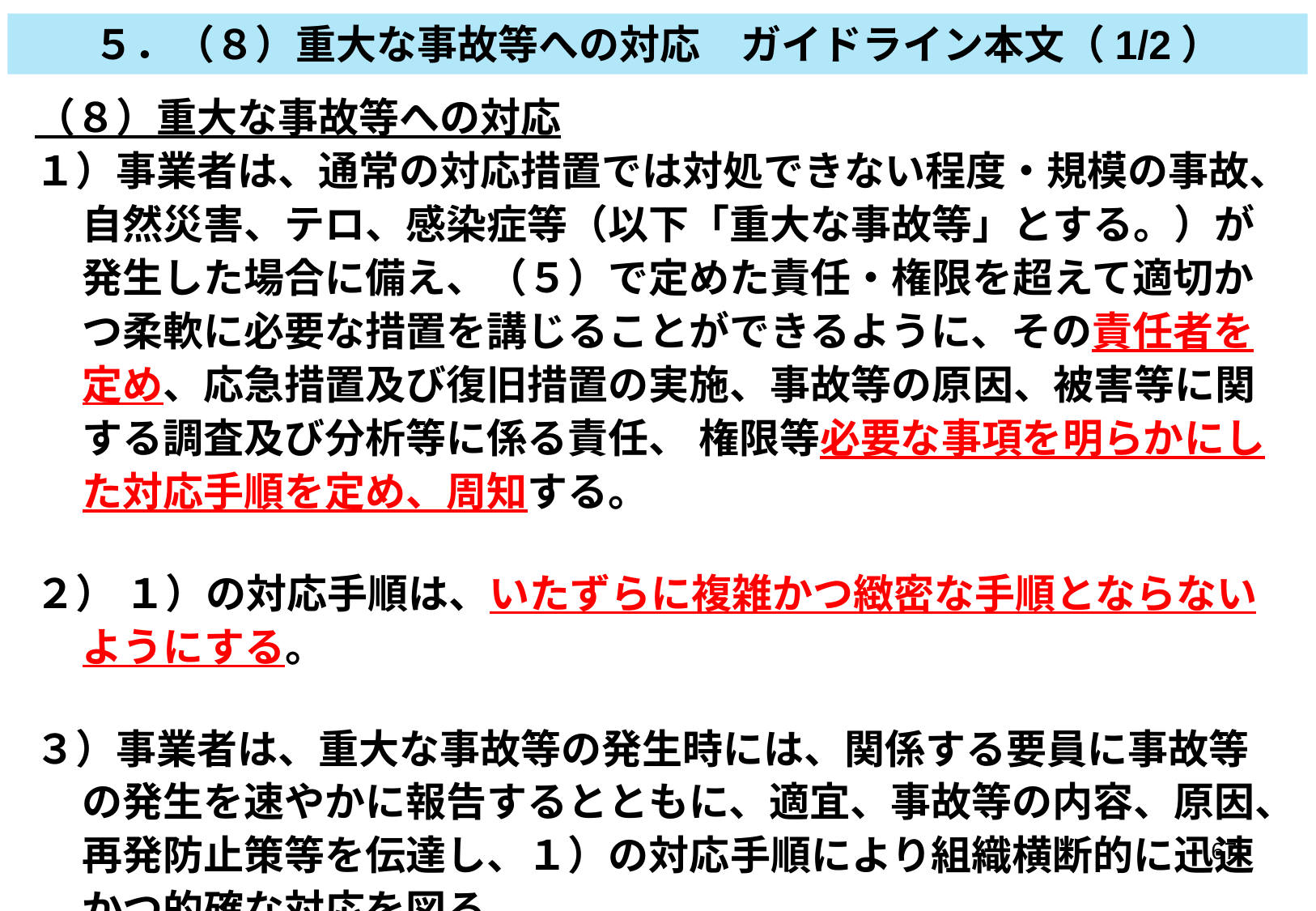

５．（８）重大な事故等への対応　ガイドライン本文（1/2）
（８）重大な事故等への対応
１）事業者は、通常の対応措置では対処できない程度・規模の事故、自然災害、テロ、感染症等（以下「重大な事故等」とする。）が発生した場合に備え、（５）で定めた責任・権限を超えて適切かつ柔軟に必要な措置を講じることができるように、その責任者を定め、応急措置及び復旧措置の実施、事故等の原因、被害等に関する調査及び分析等に係る責任、 権限等必要な事項を明らかにした対応手順を定め、周知する。

２） １）の対応手順は、いたずらに複雑かつ緻密な手順とならないようにする。

３）事業者は、重大な事故等の発生時には、関係する要員に事故等の発生を速やかに報告するとともに、適宜、事故等の内容、原因、再発防止策等を伝達し、１）の対応手順により組織横断的に迅速かつ的確な対応を図る。
67